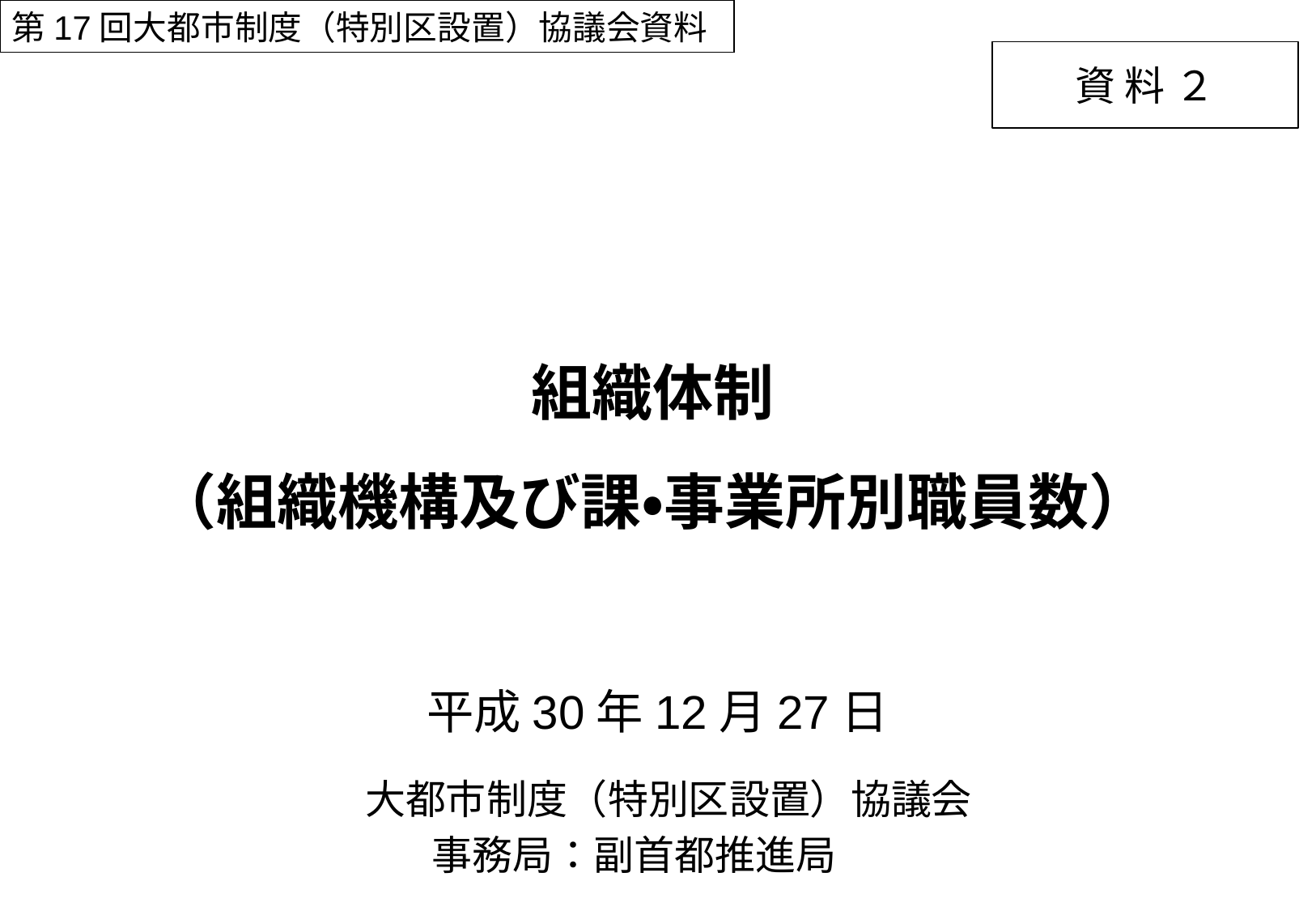

第17回大都市制度（特別区設置）協議会資料
資 料 ２
組織体制
（組織機構及び課・事業所別職員数）
平成30年12月27日

 大都市制度（特別区設置）協議会
事務局：副首都推進局